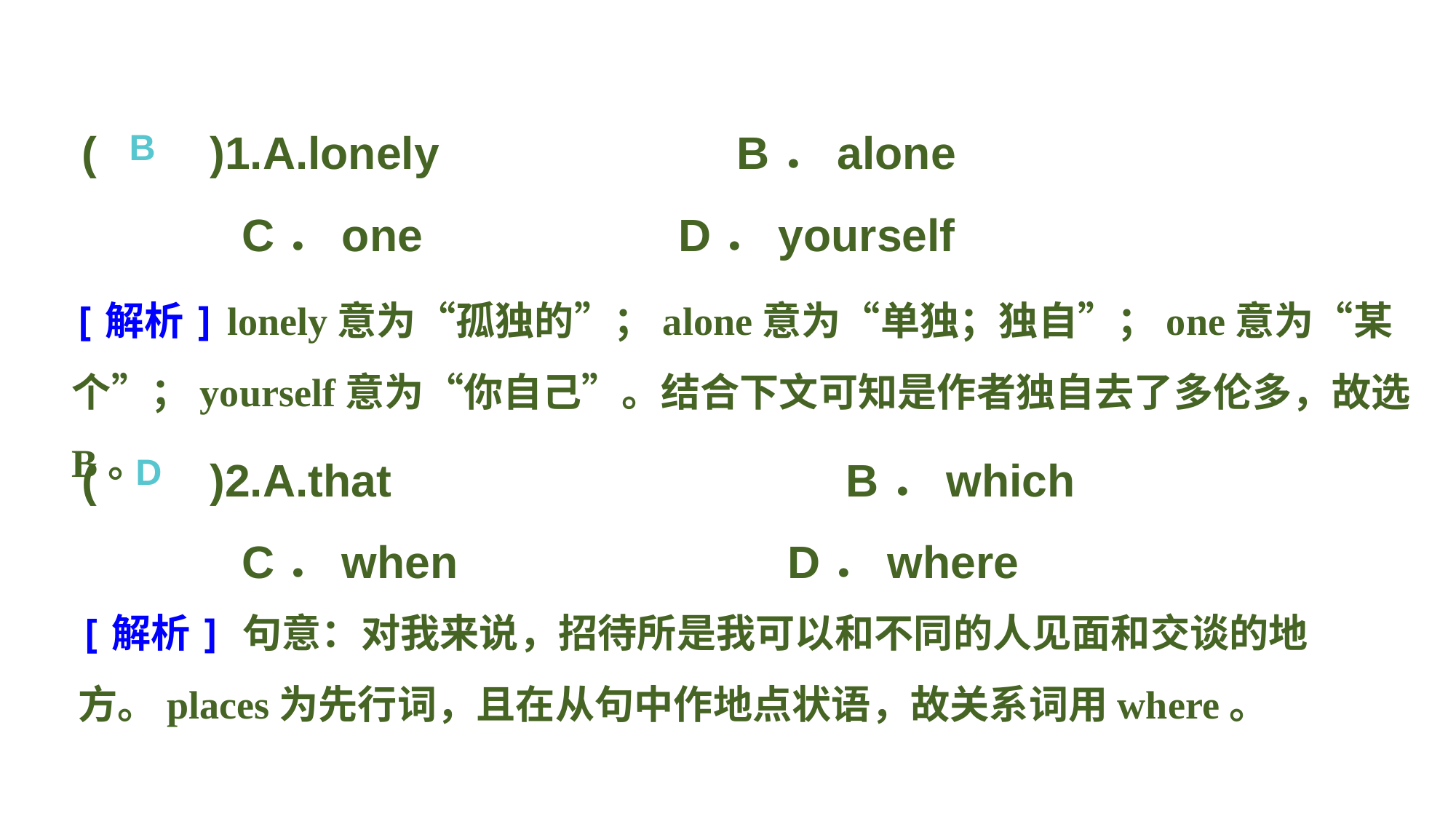

(　　)1.A.lonely  			B．alone
C．one  			D．yourself

(　　)2.A.that  				B．which
C．when  			D．where
B
[解析] lonely意为“孤独的”；alone意为“单独；独自”；one意为“某个”；yourself意为“你自己”。结合下文可知是作者独自去了多伦多，故选B。

D
[解析] 句意：对我来说，招待所是我可以和不同的人见面和交谈的地方。places为先行词，且在从句中作地点状语，故关系词用where。